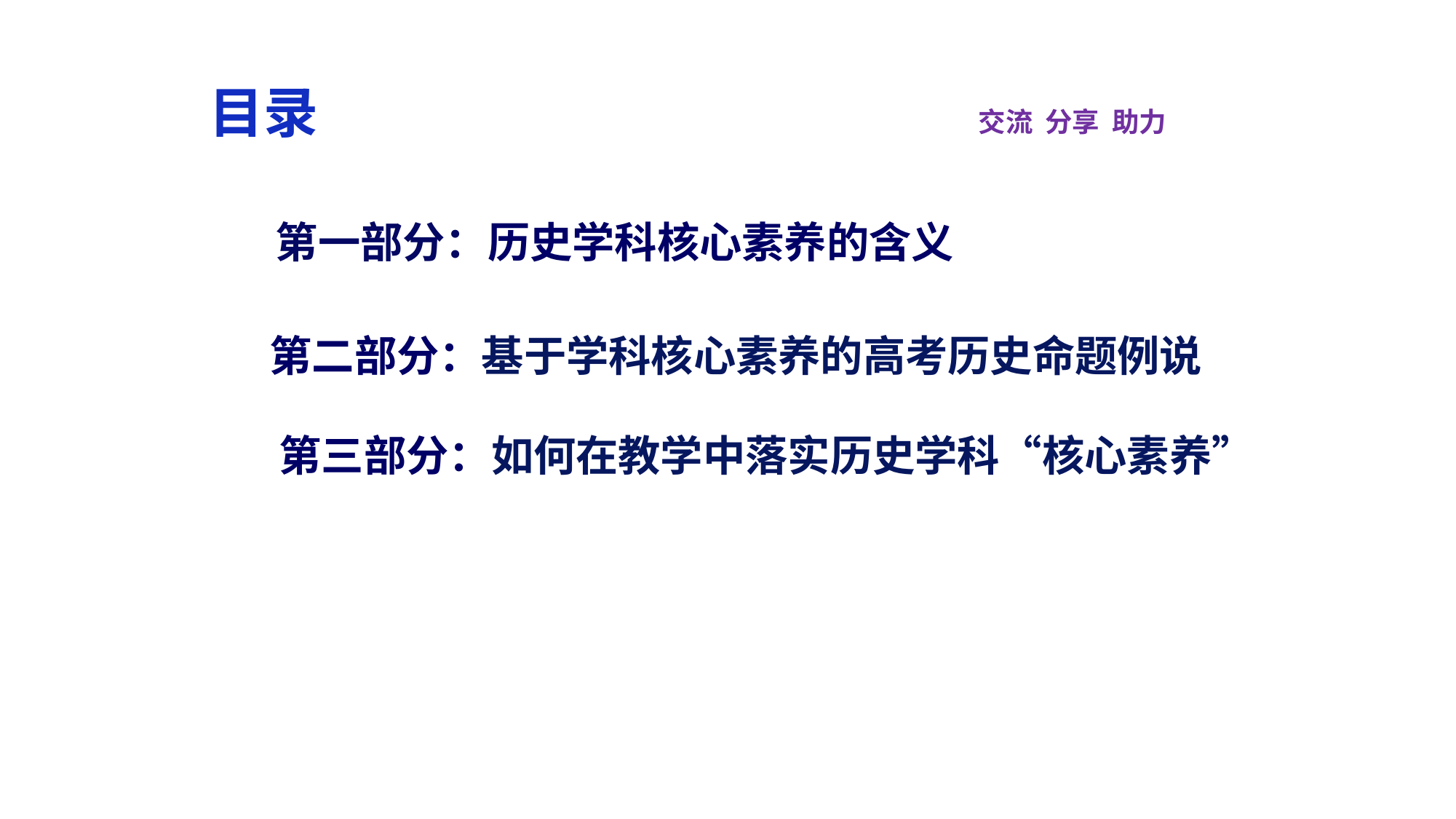

目录
交流  分享  助力
第一部分：历史学科核心素养的含义
第二部分：基于学科核心素养的高考历史命题例说
第三部分：如何在教学中落实历史学科“核心素养”